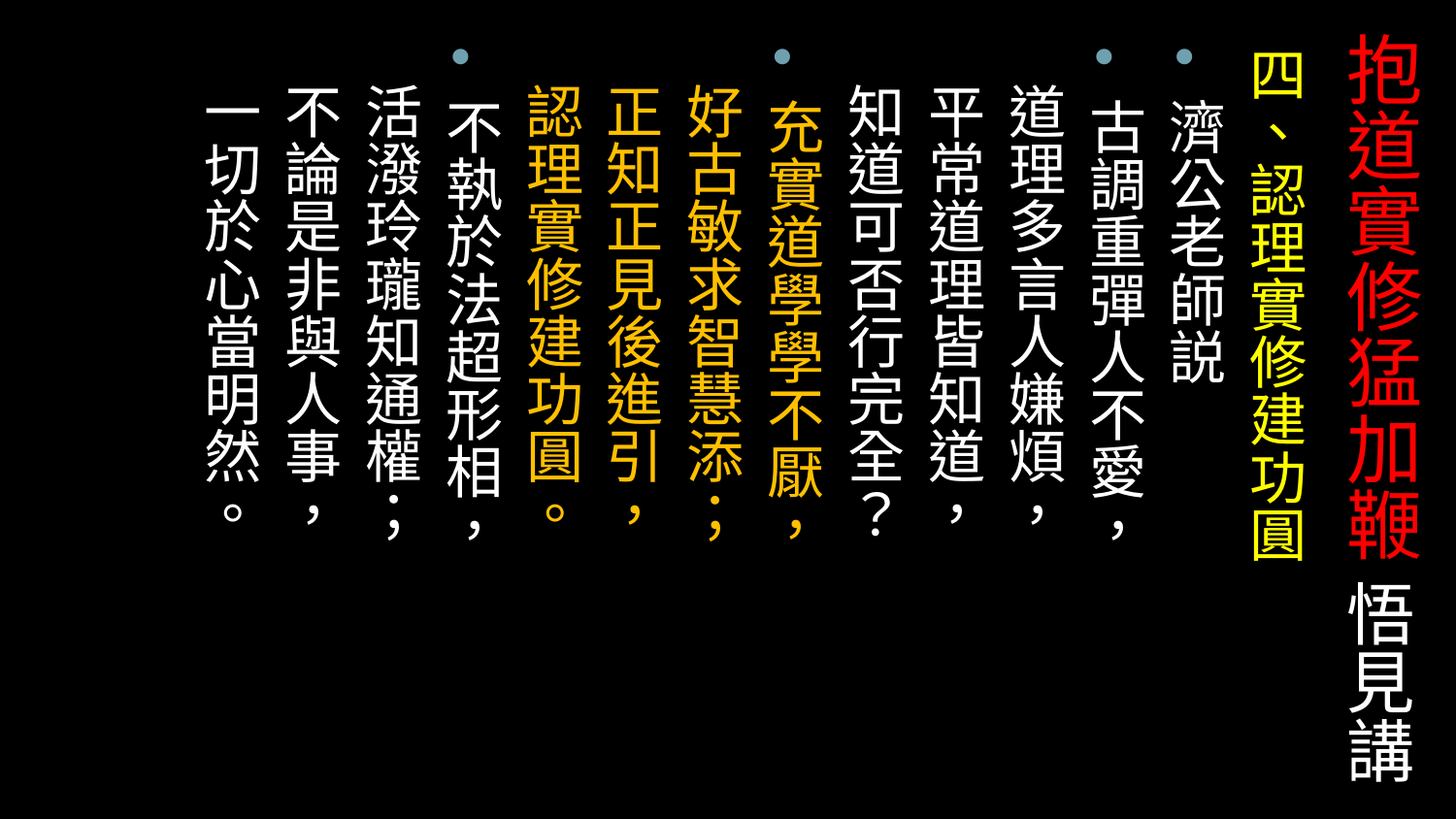

# 抱道實修猛加鞭 悟見講
四、認理實修建功圓
濟公老師説
古調重彈人不愛，
  道理多言人嫌煩，
  平常道理皆知道，
  知道可否行完全？
充實道學學不厭，
  好古敏求智慧添；
  正知正見後進引，
  認理實修建功圓。
不執於法超形相，
  活潑玲瓏知通權；
  不論是非與人事，
  一切於心當明然。